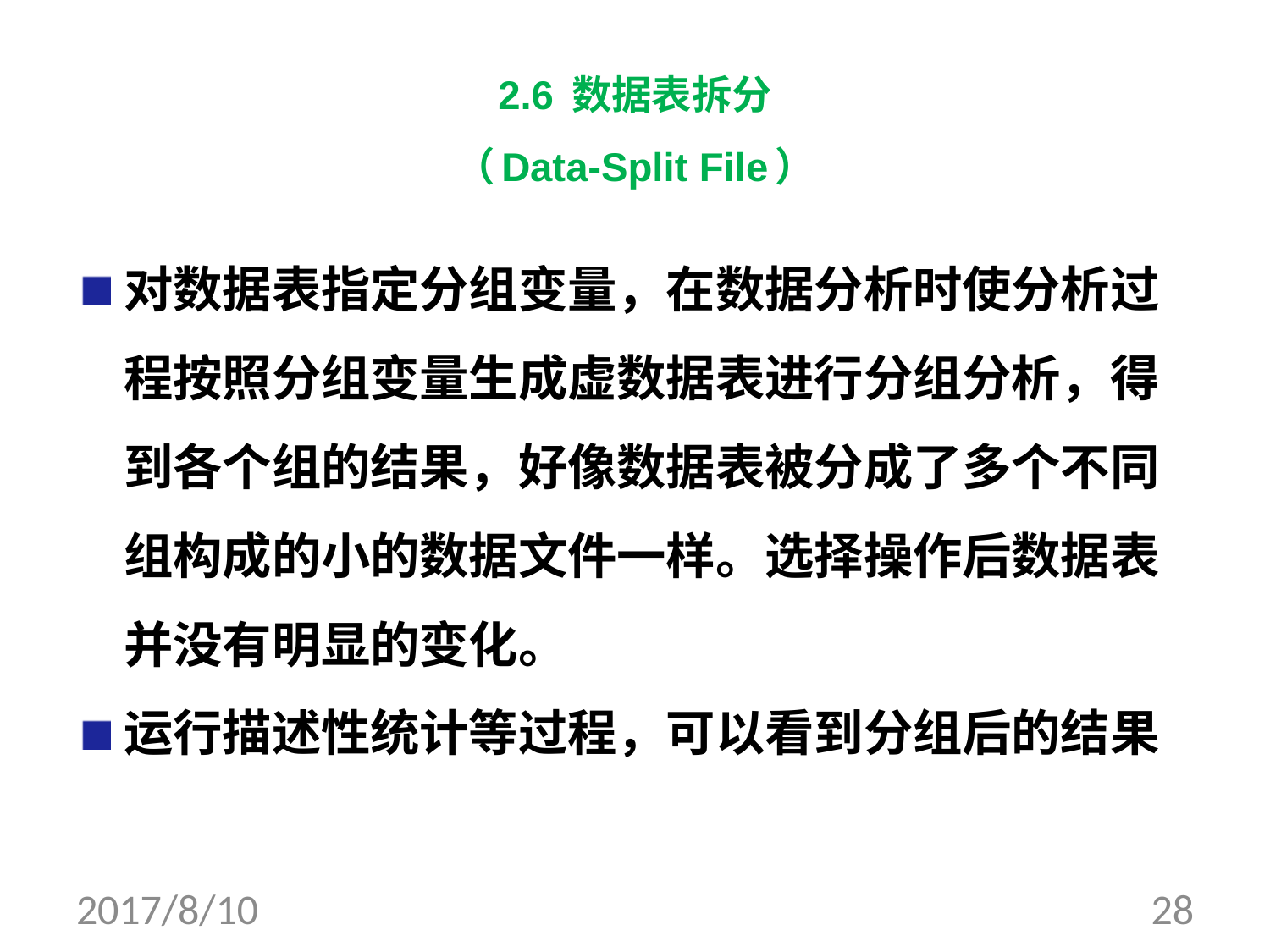

# 2.6 数据表拆分 （Data-Split File）
对数据表指定分组变量，在数据分析时使分析过程按照分组变量生成虚数据表进行分组分析，得到各个组的结果，好像数据表被分成了多个不同组构成的小的数据文件一样。选择操作后数据表并没有明显的变化。
运行描述性统计等过程，可以看到分组后的结果
2017/8/10
28